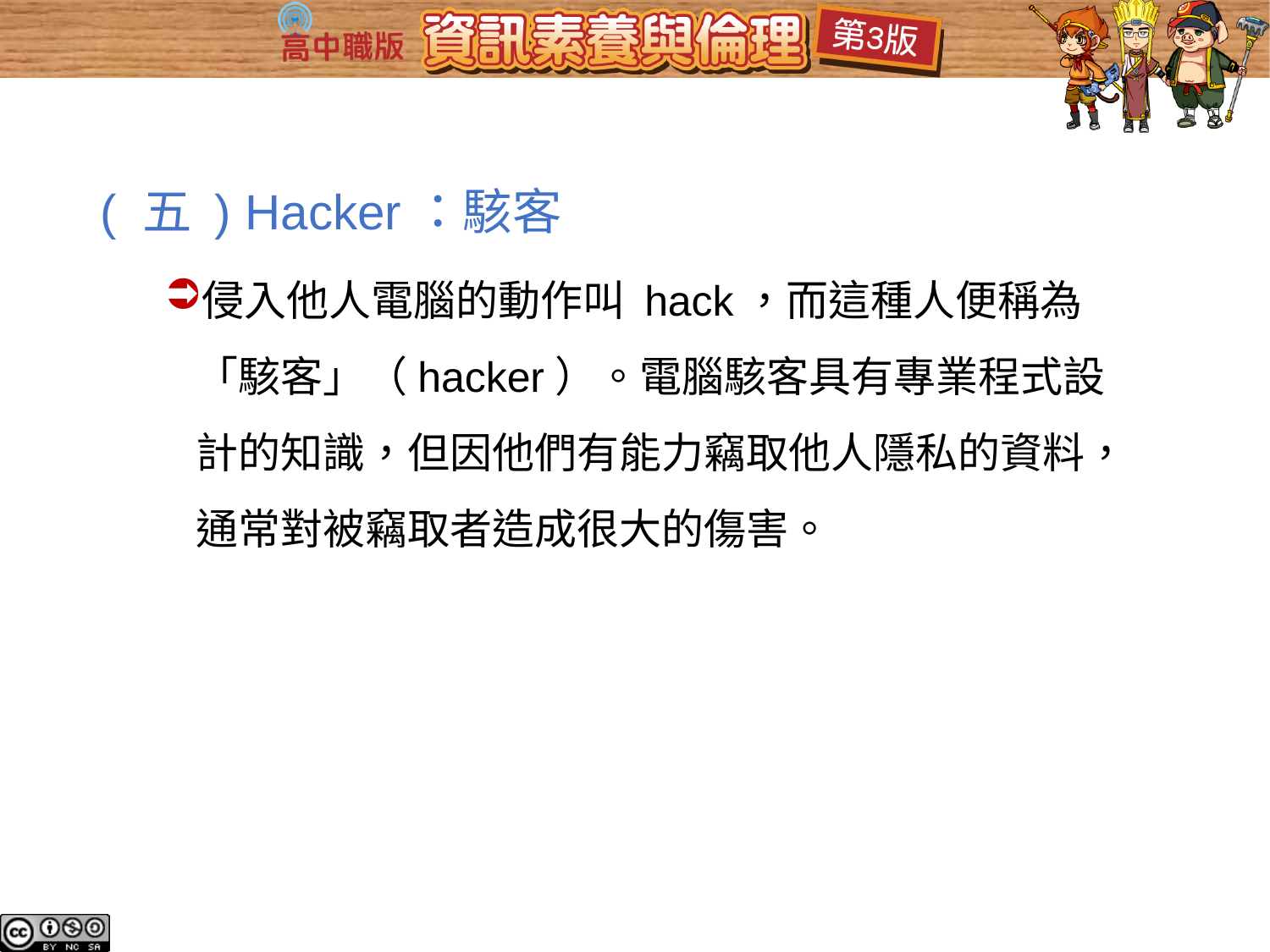

( 五 ) Hacker：駭客
侵入他人電腦的動作叫 hack，而這種人便稱為「駭客」（hacker）。電腦駭客具有專業程式設計的知識，但因他們有能力竊取他人隱私的資料，通常對被竊取者造成很大的傷害。